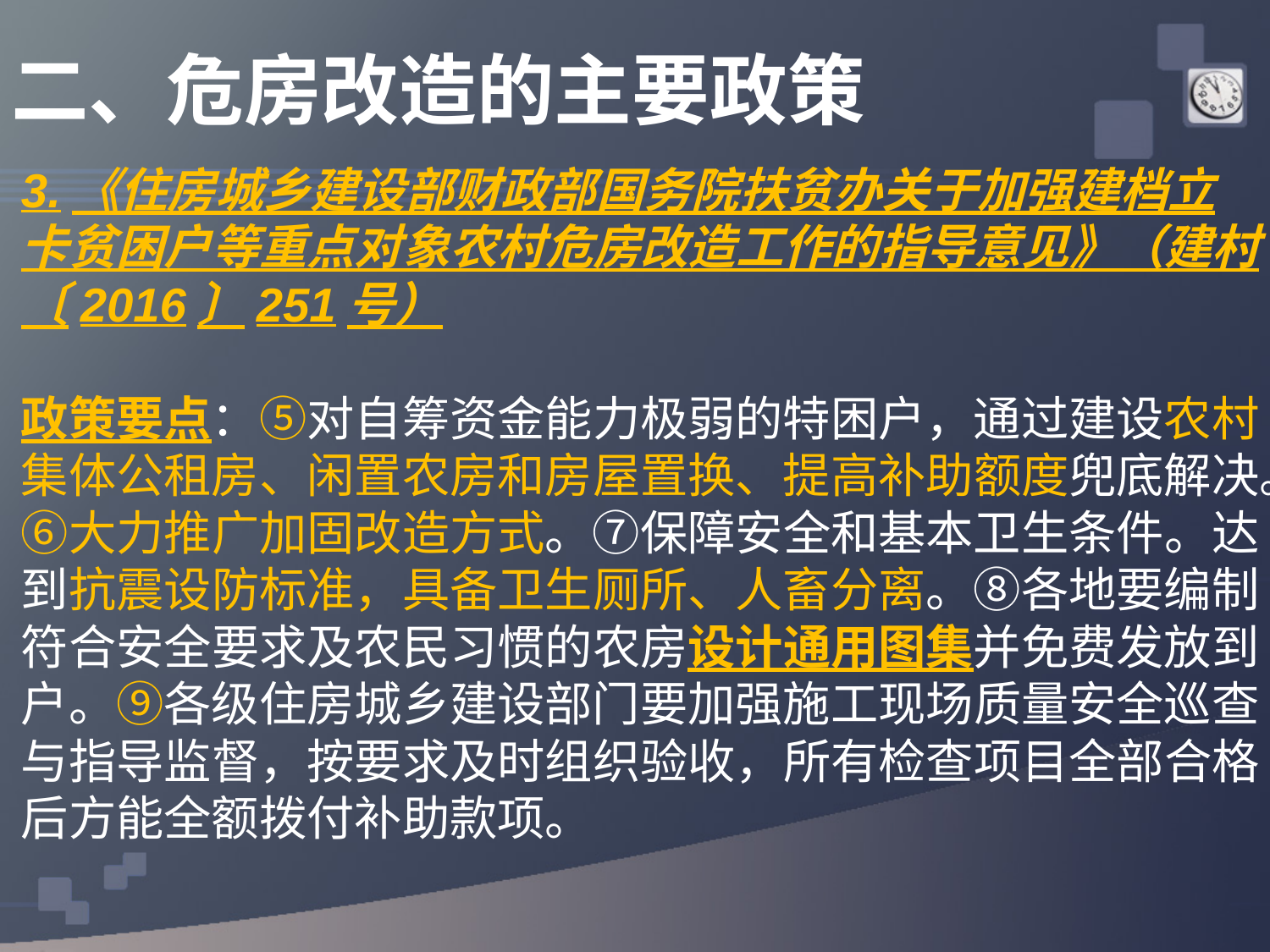

# 二、危房改造的主要政策
3.《住房城乡建设部财政部国务院扶贫办关于加强建档立卡贫困户等重点对象农村危房改造工作的指导意见》（建村〔2016〕251号）

政策要点：⑤对自筹资金能力极弱的特困户，通过建设农村集体公租房、闲置农房和房屋置换、提高补助额度兜底解决。⑥大力推广加固改造方式。⑦保障安全和基本卫生条件。达到抗震设防标准，具备卫生厕所、人畜分离。⑧各地要编制符合安全要求及农民习惯的农房设计通用图集并免费发放到户。⑨各级住房城乡建设部门要加强施工现场质量安全巡查与指导监督，按要求及时组织验收，所有检查项目全部合格后方能全额拨付补助款项。